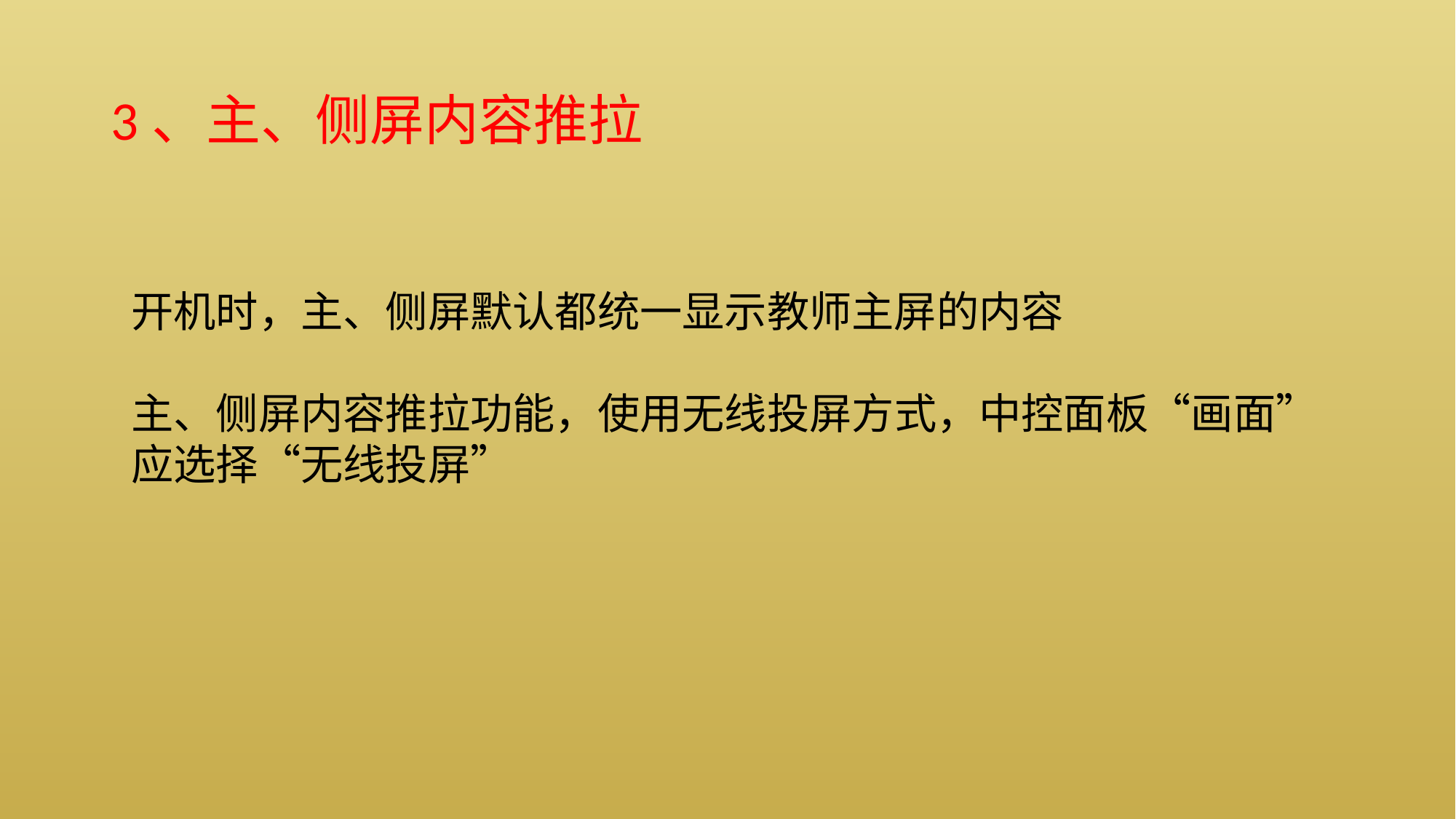

# 3、主、侧屏内容推拉
开机时，主、侧屏默认都统一显示教师主屏的内容

主、侧屏内容推拉功能，使用无线投屏方式，中控面板“画面”应选择“无线投屏”